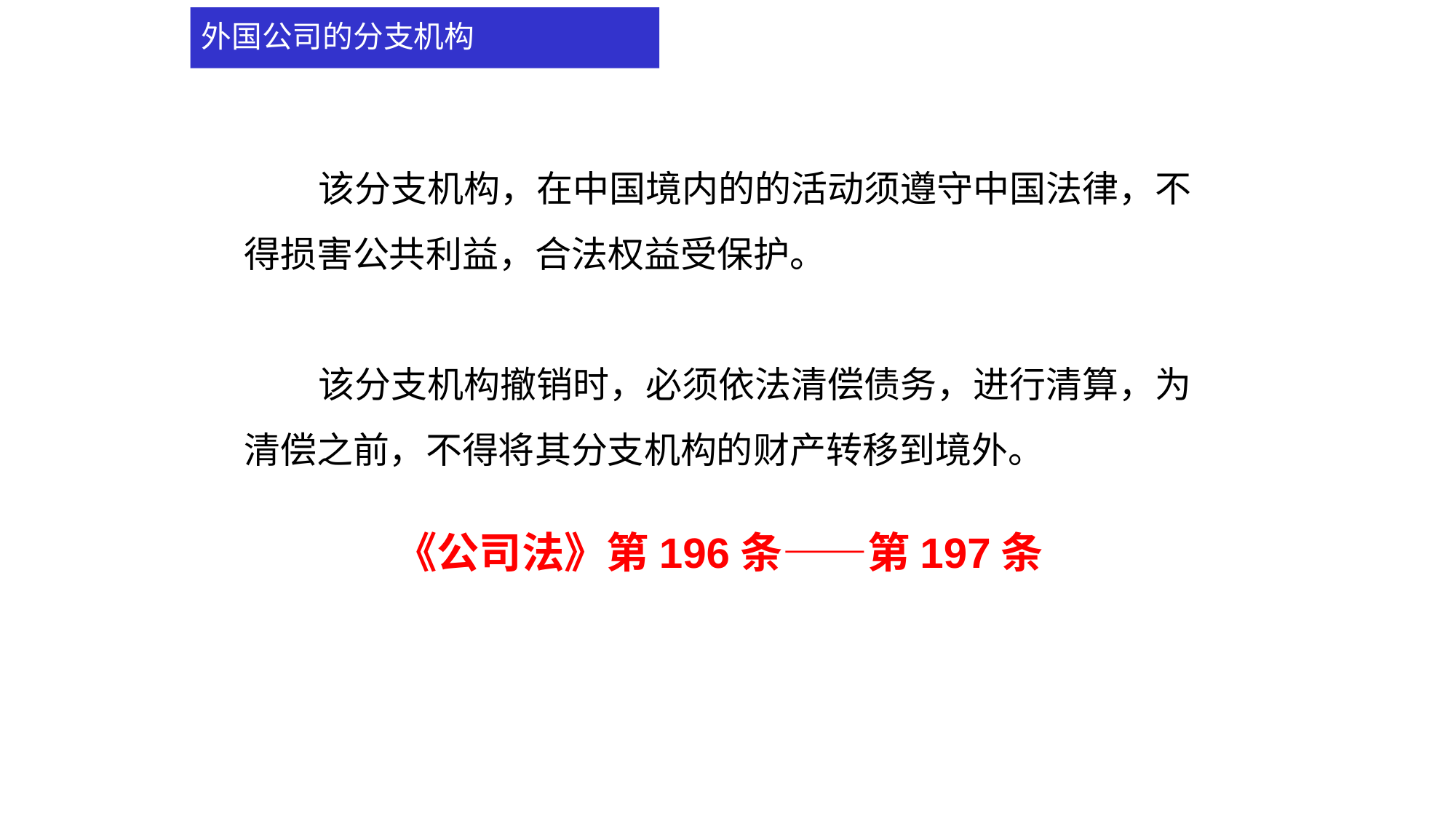

# 外国公司的分支机构
        该分支机构，在中国境内的的活动须遵守中国法律，不得损害公共利益，合法权益受保护。
        该分支机构撤销时，必须依法清偿债务，进行清算，为清偿之前，不得将其分支机构的财产转移到境外。
《公司法》第196条——第197条